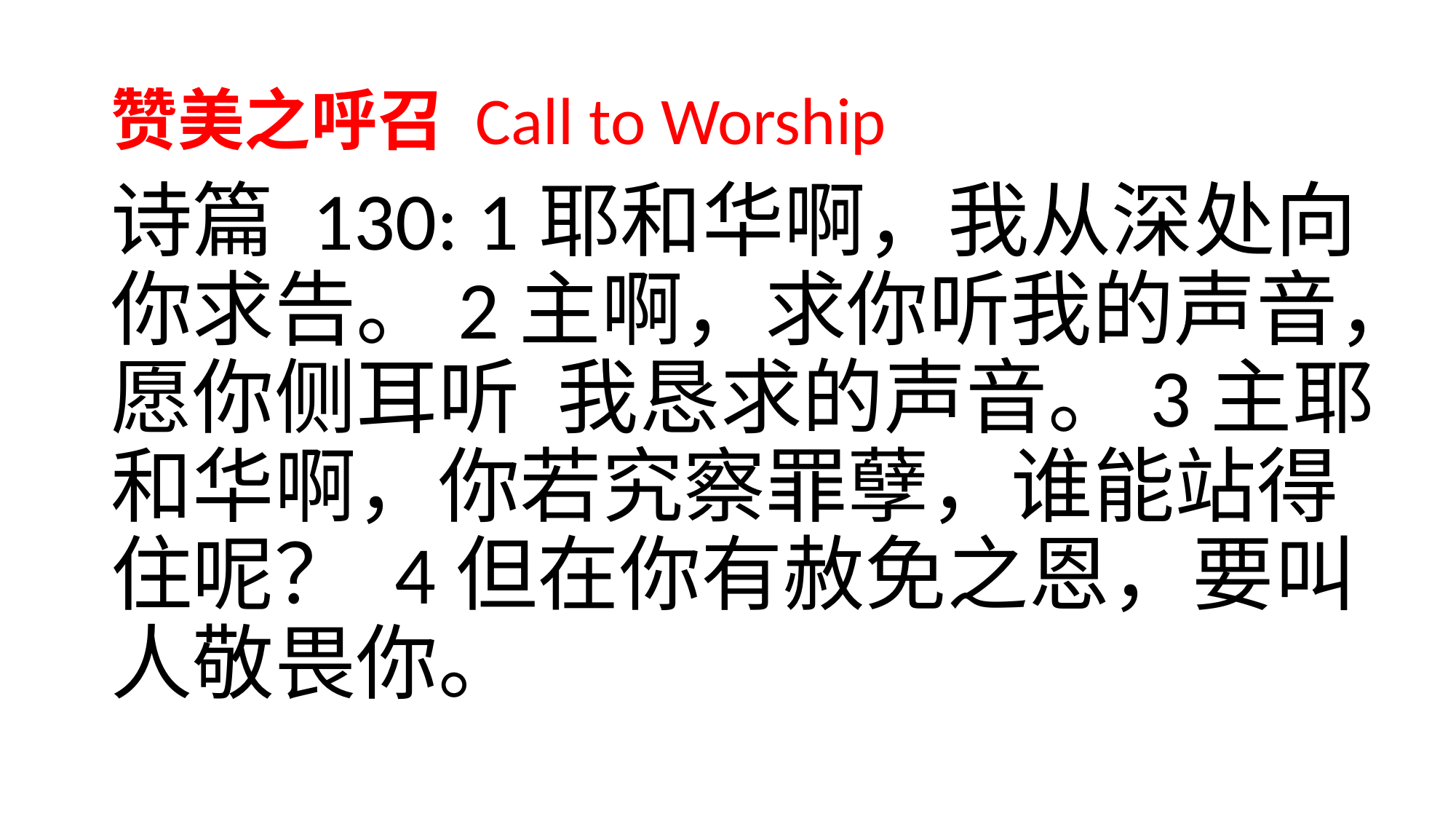

# 赞美之呼召 Call to Worship
诗篇 130: 1耶和华啊，我从深处向你求告。2主啊，求你听我的声音，愿你侧耳听  我恳求的声音。3主耶和华啊，你若究察罪孽，谁能站得住呢？ 4但在你有赦免之恩，要叫人敬畏你。